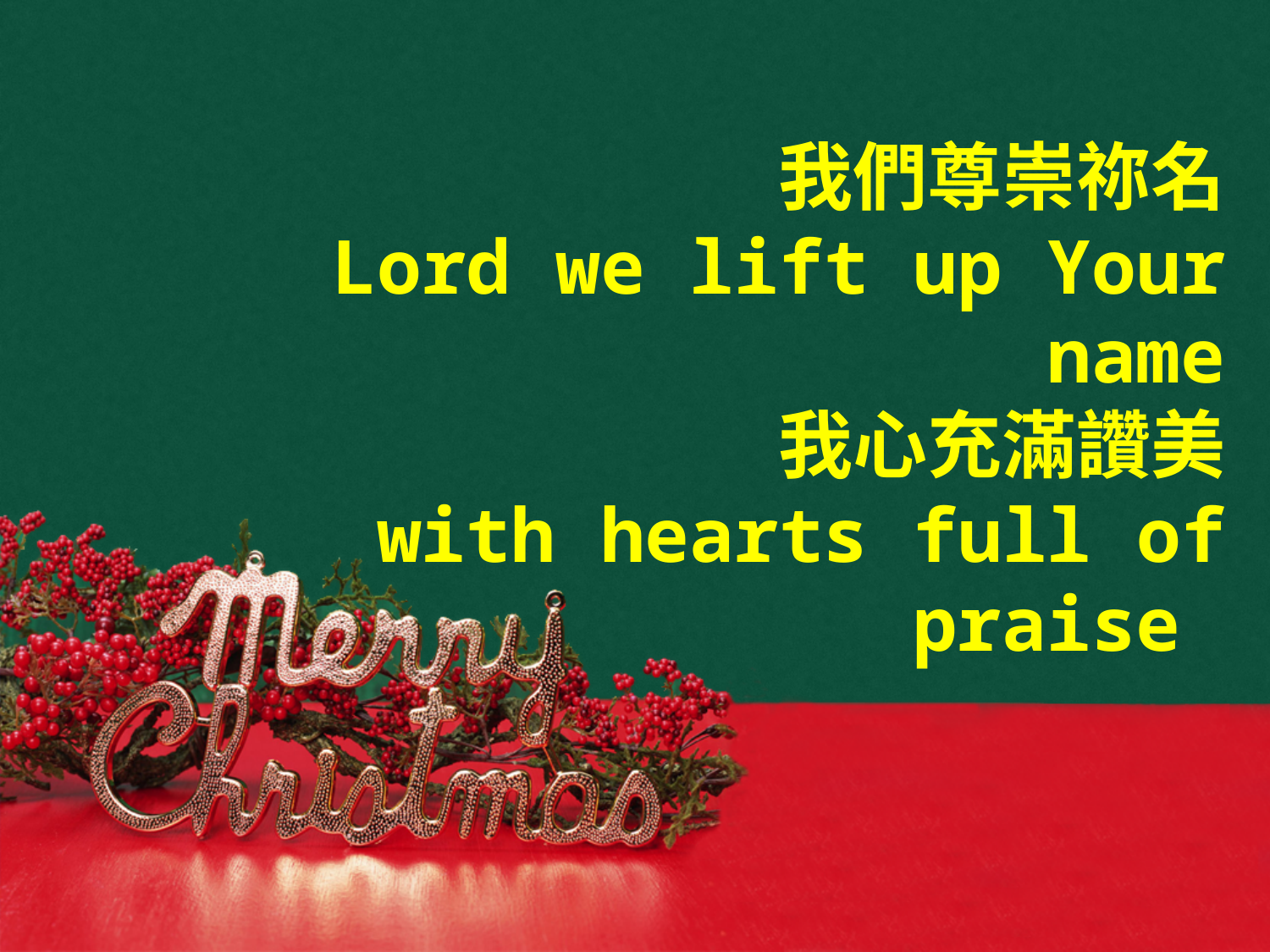

# 我們尊崇祢名 Lord we lift up Your name 我心充滿讚美 with hearts full of praise